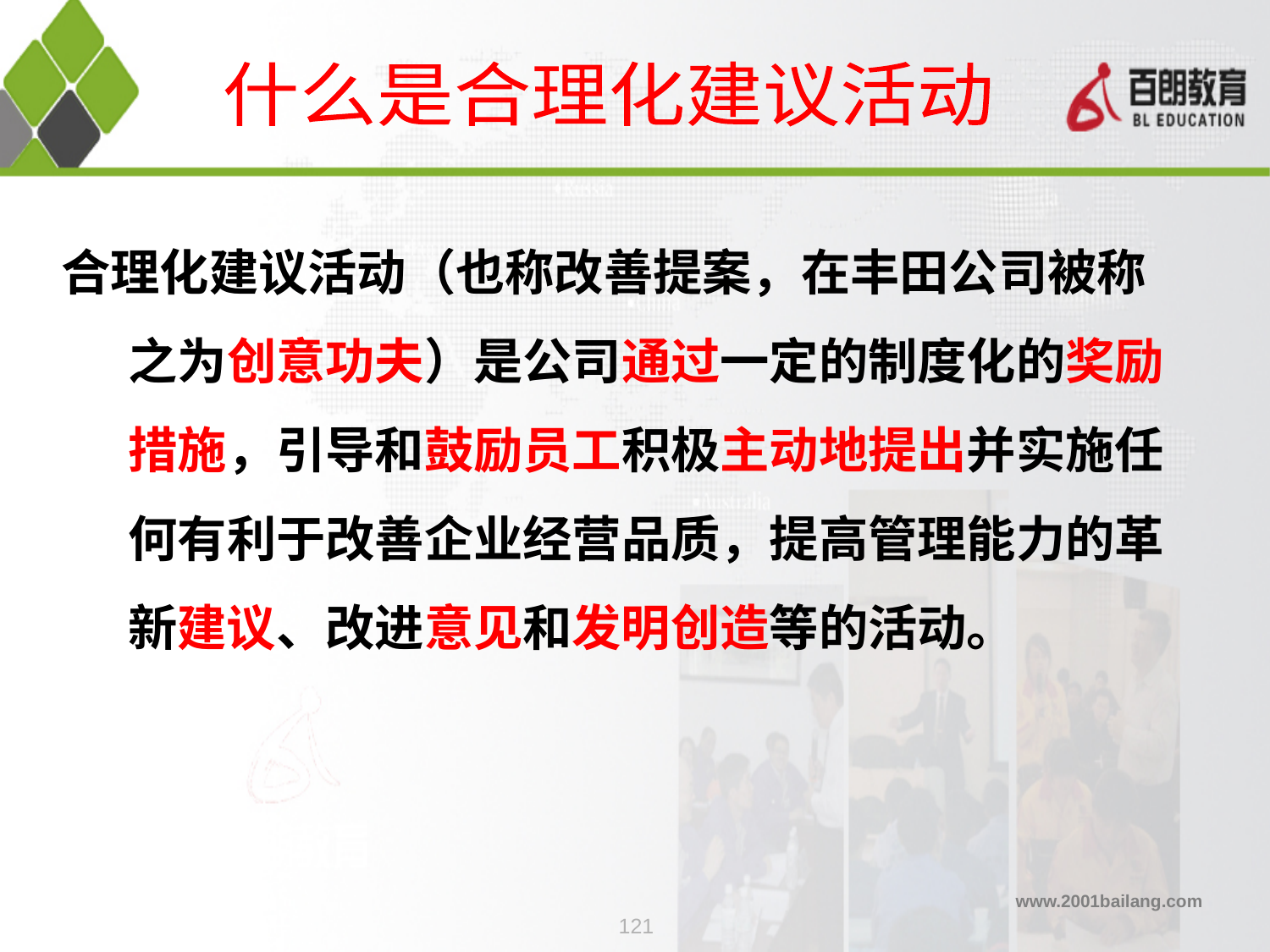

什么是合理化建议活动
合理化建议活动（也称改善提案，在丰田公司被称之为创意功夫）是公司通过一定的制度化的奖励措施，引导和鼓励员工积极主动地提出并实施任何有利于改善企业经营品质，提高管理能力的革新建议、改进意见和发明创造等的活动。
121